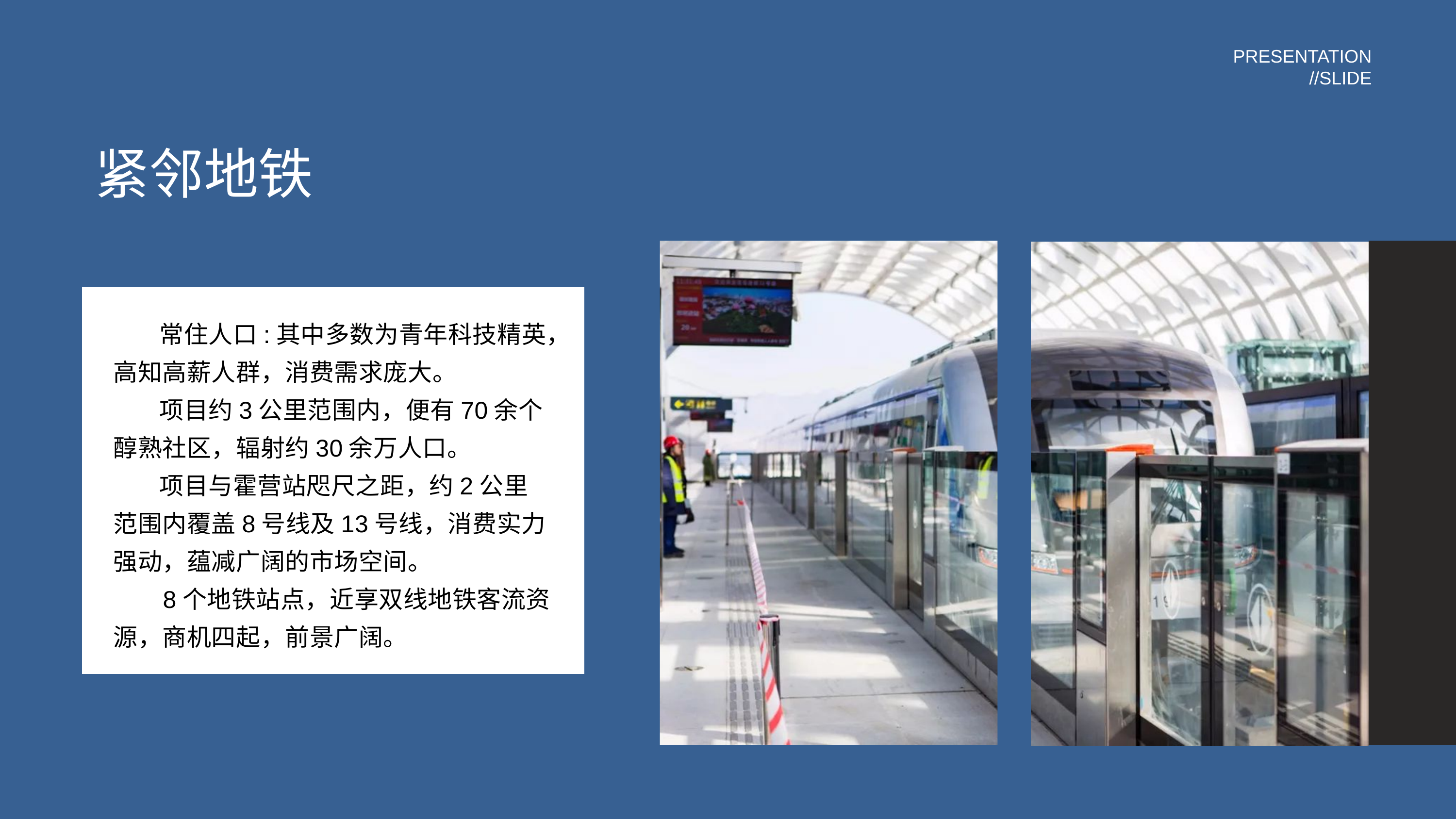

PRESENTATION
//SLIDE
紧邻地铁

       常住人口:其中多数为青年科技精英，高知高薪人群，消费需求庞大。
       项目约3公里范围内，便有70余个醇熟社区，辐射约30余万人口。
       项目与霍营站咫尺之距，约2公里范围内覆盖8号线及13号线，消费实力强动，蕴减广阔的市场空间。
       8个地铁站点，近享双线地铁客流资源，商机四起，前景广阔。